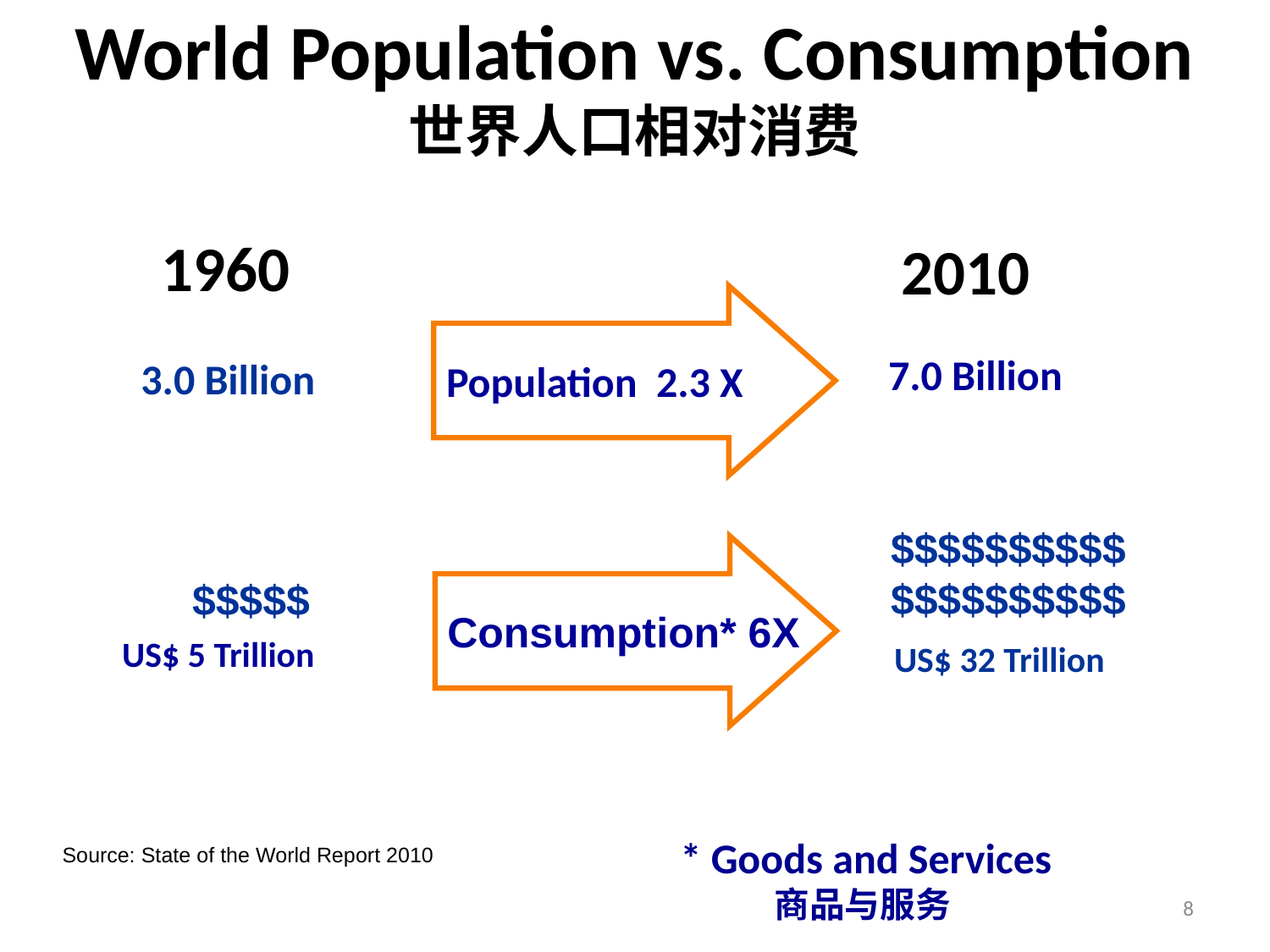

# World Population vs. Consumption 世界人口相对消费
1960
2010
Population  2.3 X
 7.0 Billion
3.0 Billion
$$$$$$$$$$
$$$$$$$$$$
Consumption* 6X
$$$$$
US$ 5 Trillion
 US$ 32 Trillion
 * Goods and Services
商品与服务
Source: State of the World Report 2010
8